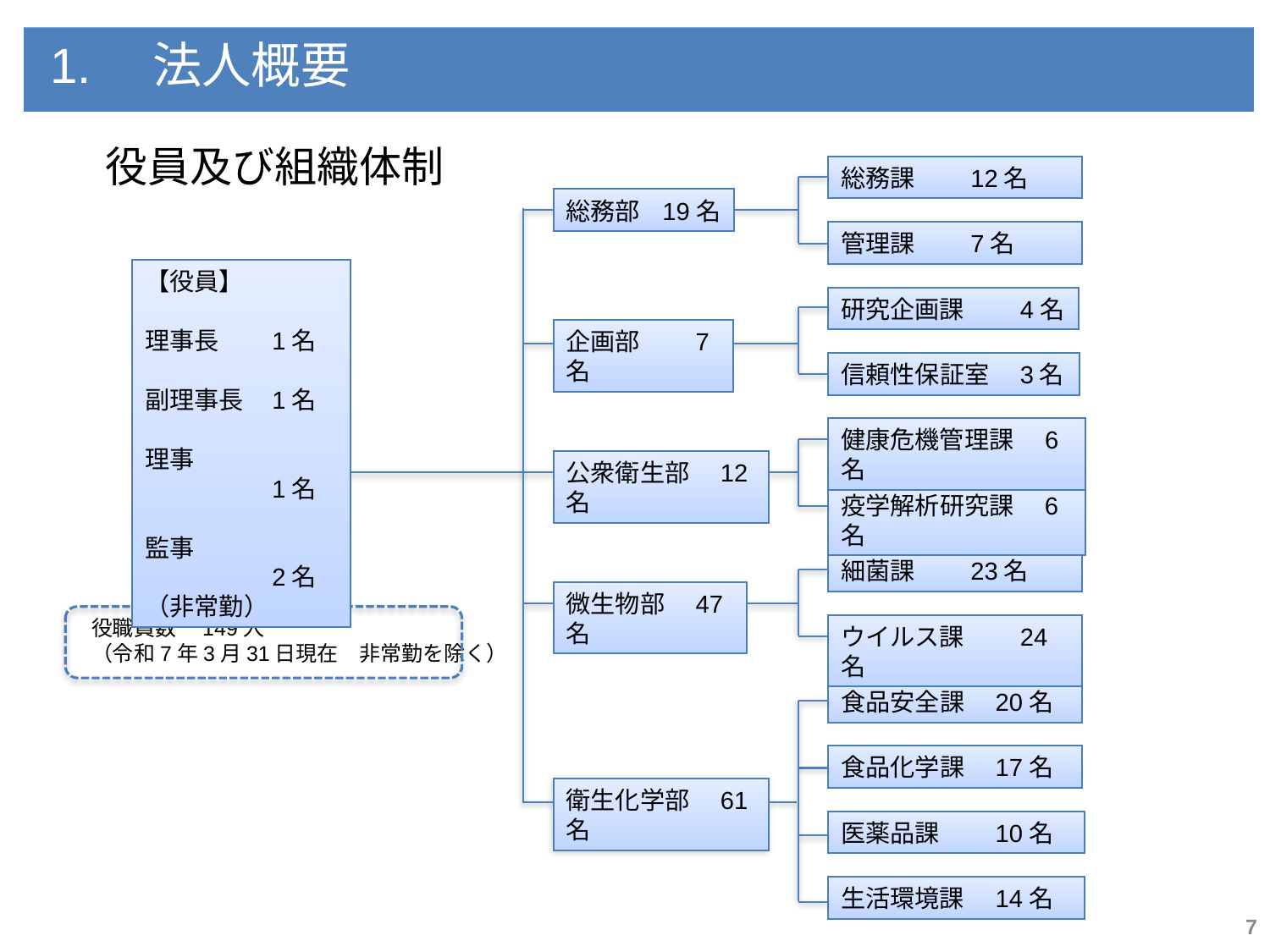

1.　法人概要
役員及び組織体制
総務課　　12名
総務部   19名
管理課　　7名
【役員】

理事長	1名

副理事長	1名

理事		1名

監事		2名
（非常勤）
研究企画課　　4名
企画部　　7名
信頼性保証室　3名
健康危機管理課　6名
公衆衛生部　12名
疫学解析研究課　6名
細菌課　　23名
微生物部　47名

役職員数　149人
（令和7年3月31日現在　非常勤を除く）
ウイルス課　　24名
食品安全課　20名
食品化学課　17名
衛生化学部　61名
医薬品課　　10名
生活環境課　14名
7